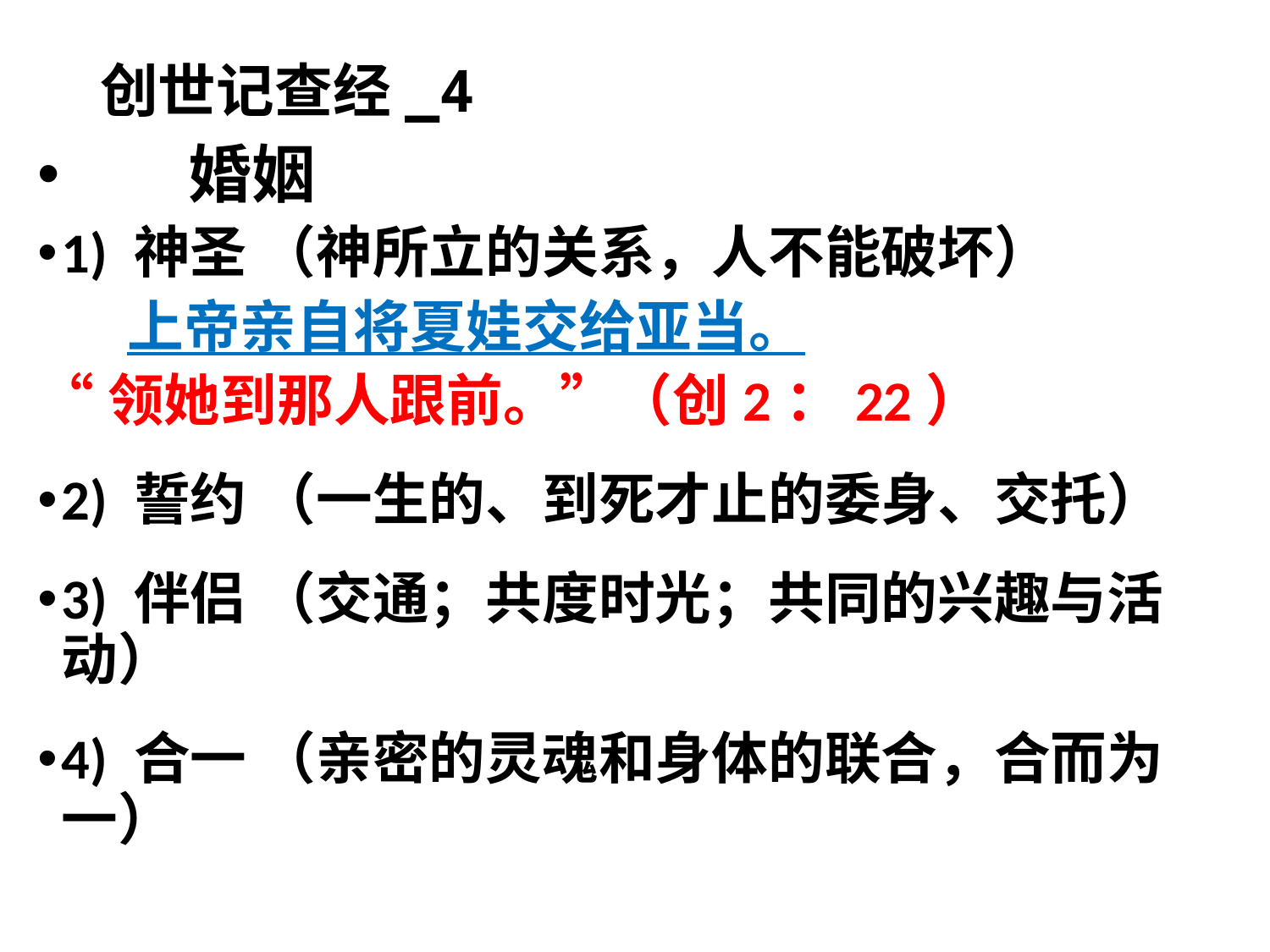

# 创世记查经_4
	婚姻
1) 神圣 （神所立的关系，人不能破坏）
      上帝亲自将夏娃交给亚当。
“领她到那人跟前。”（创2：22）

2) 誓约 （一生的、到死才止的委身、交托）

3) 伴侣 （交通；共度时光；共同的兴趣与活动）

4) 合一 （亲密的灵魂和身体的联合，合而为一）